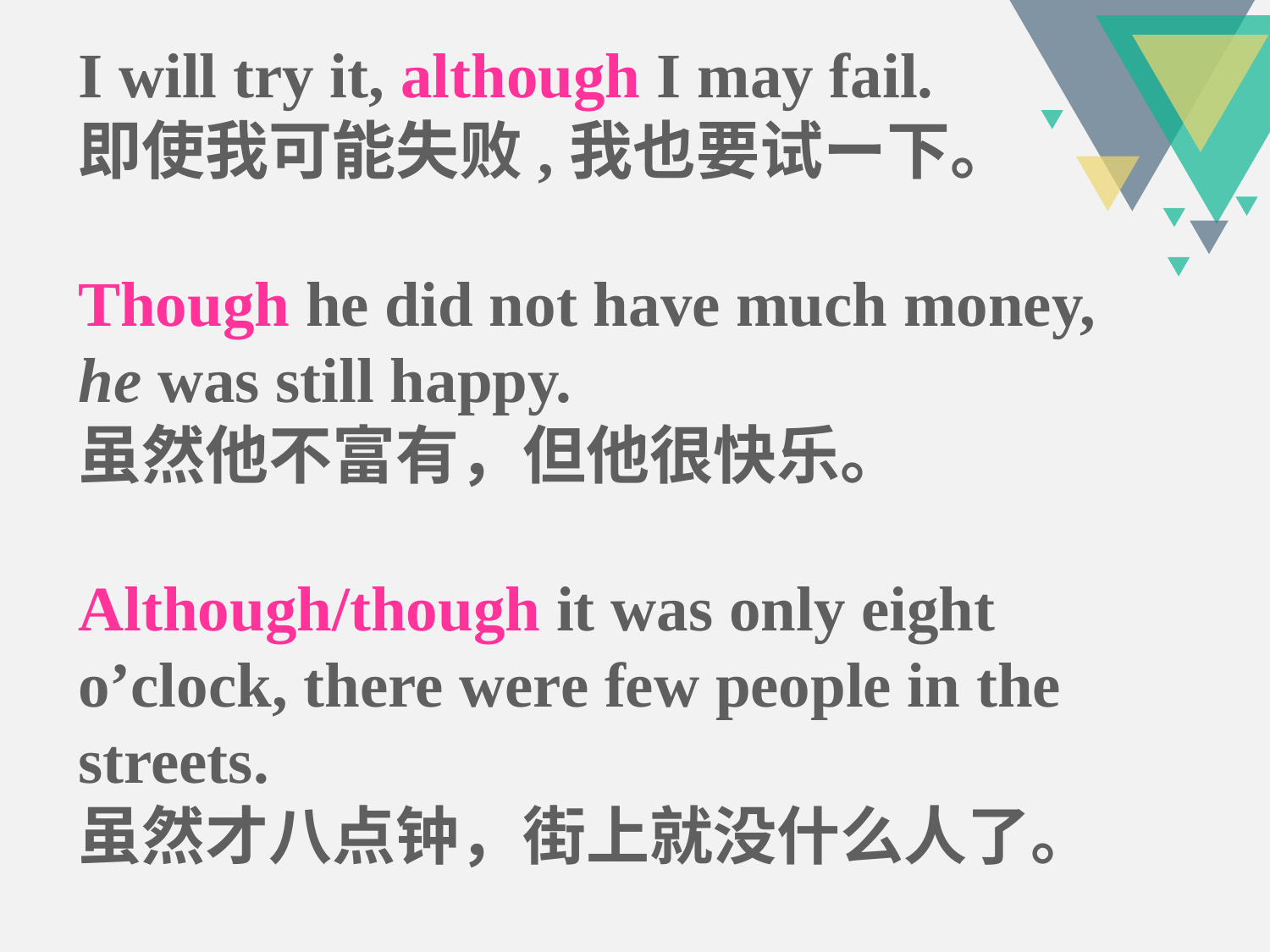

I will try it, although I may fail.
即使我可能失败,我也要试ー下。

Though he did not have much money, he was still happy.
虽然他不富有，但他很快乐。

Although/though it was only eight
o’clock, there were few people in the streets.
虽然才八点钟，街上就没什么人了。